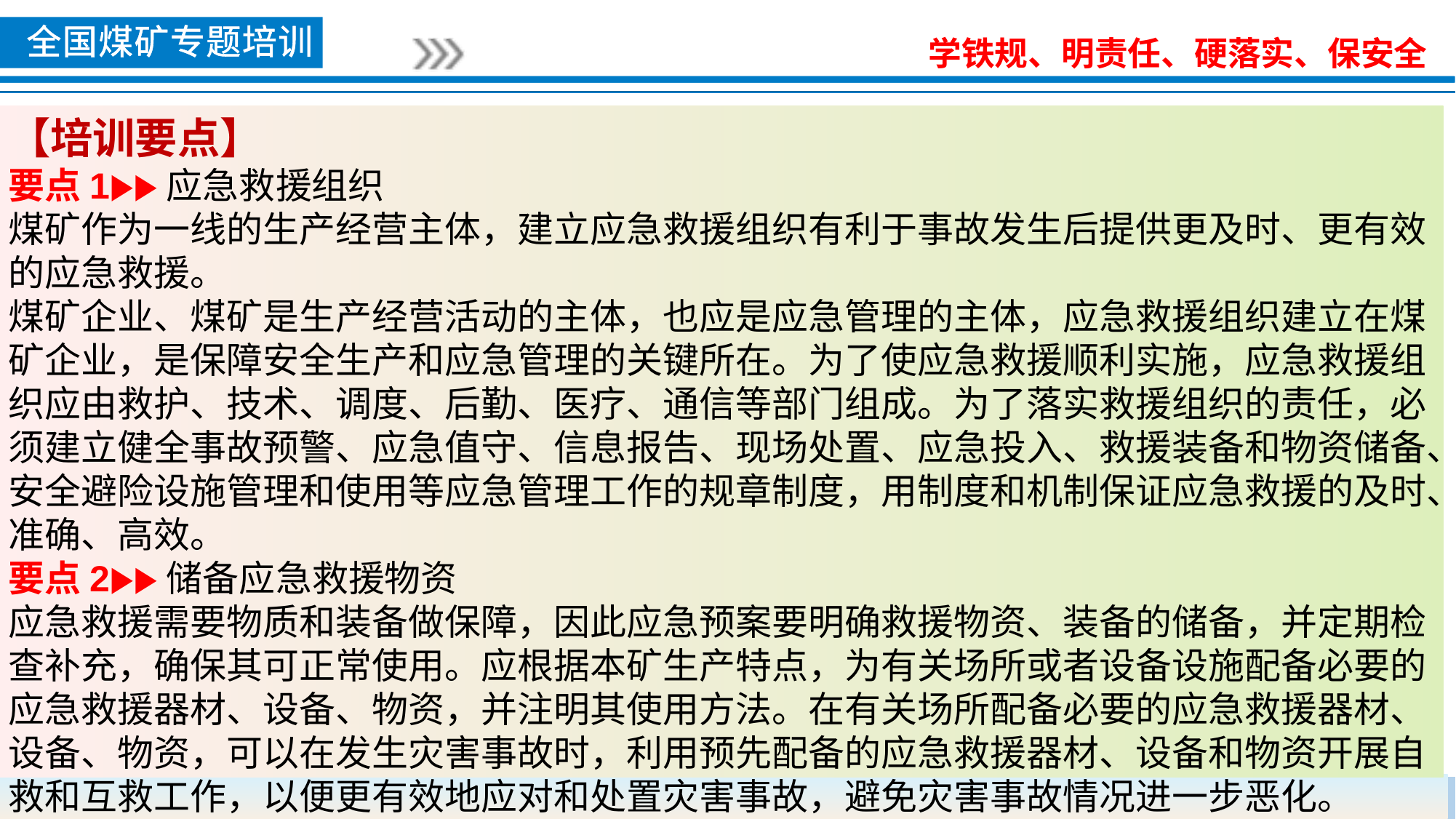

【培训要点】
要点1▶▶应急救援组织
煤矿作为一线的生产经营主体，建立应急救援组织有利于事故发生后提供更及时、更有效的应急救援。
煤矿企业、煤矿是生产经营活动的主体，也应是应急管理的主体，应急救援组织建立在煤矿企业，是保障安全生产和应急管理的关键所在。为了使应急救援顺利实施，应急救援组织应由救护、技术、调度、后勤、医疗、通信等部门组成。为了落实救援组织的责任，必须建立健全事故预警、应急值守、信息报告、现场处置、应急投入、救援装备和物资储备、安全避险设施管理和使用等应急管理工作的规章制度，用制度和机制保证应急救援的及时、准确、高效。
要点2▶▶储备应急救援物资
应急救援需要物质和装备做保障，因此应急预案要明确救援物资、装备的储备，并定期检查补充，确保其可正常使用。应根据本矿生产特点，为有关场所或者设备设施配备必要的应急救援器材、设备、物资，并注明其使用方法。在有关场所配备必要的应急救援器材、设备、物资，可以在发生灾害事故时，利用预先配备的应急救援器材、设备和物资开展自救和互救工作，以便更有效地应对和处置灾害事故，避免灾害事故情况进一步恶化。